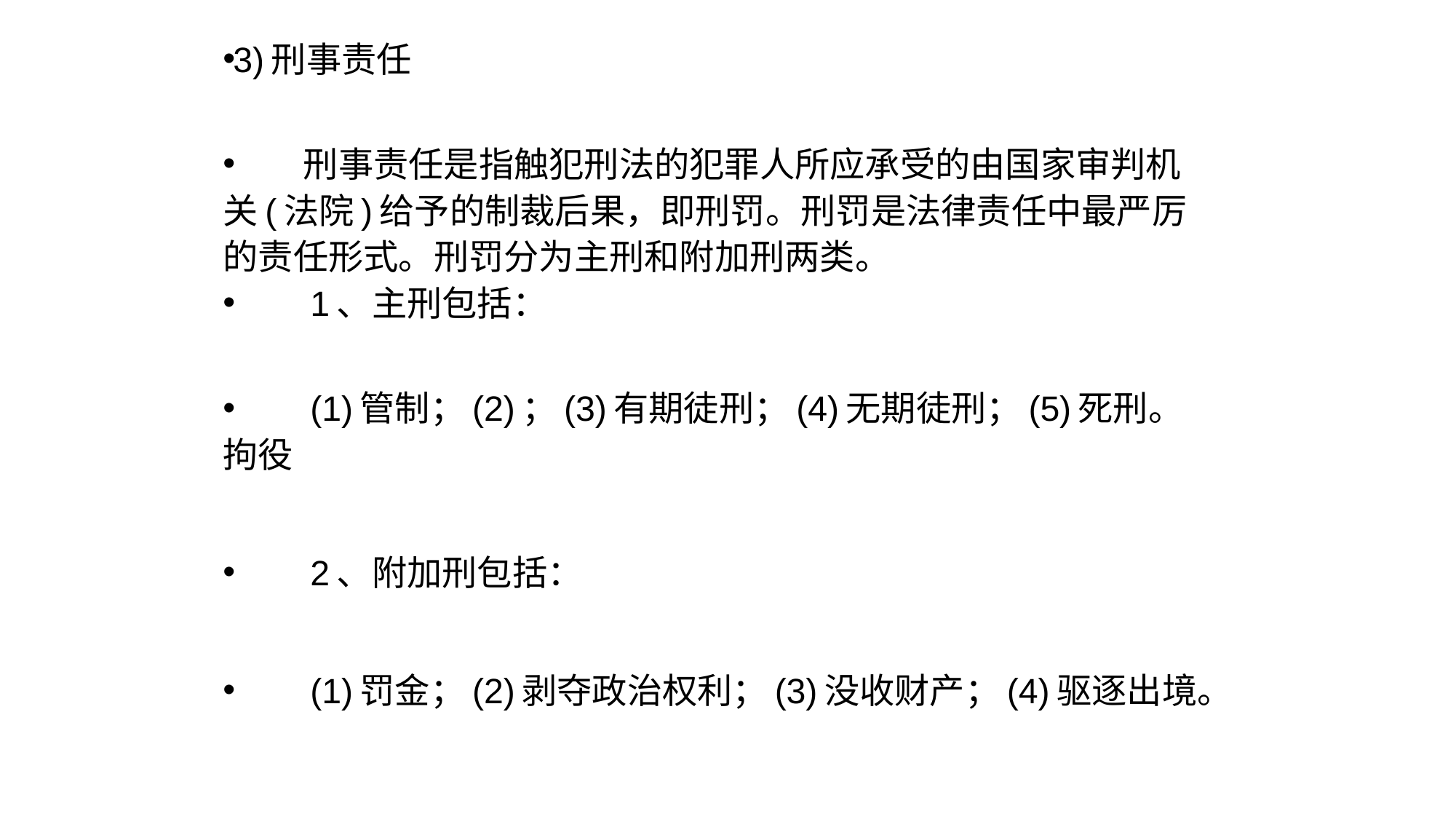

3)刑事责任

　　刑事责任是指触犯刑法的犯罪人所应承受的由国家审判机关(法院)给予的制裁后果，即刑罚。刑罚是法律责任中最严厉的责任形式。刑罚分为主刑和附加刑两类。
　　1、主刑包括：

　　(1)管制；(2)；(3)有期徒刑；(4)无期徒刑；(5)死刑。 拘役

　　2、附加刑包括：

　　(1)罚金；(2)剥夺政治权利；(3)没收财产；(4)驱逐出境。